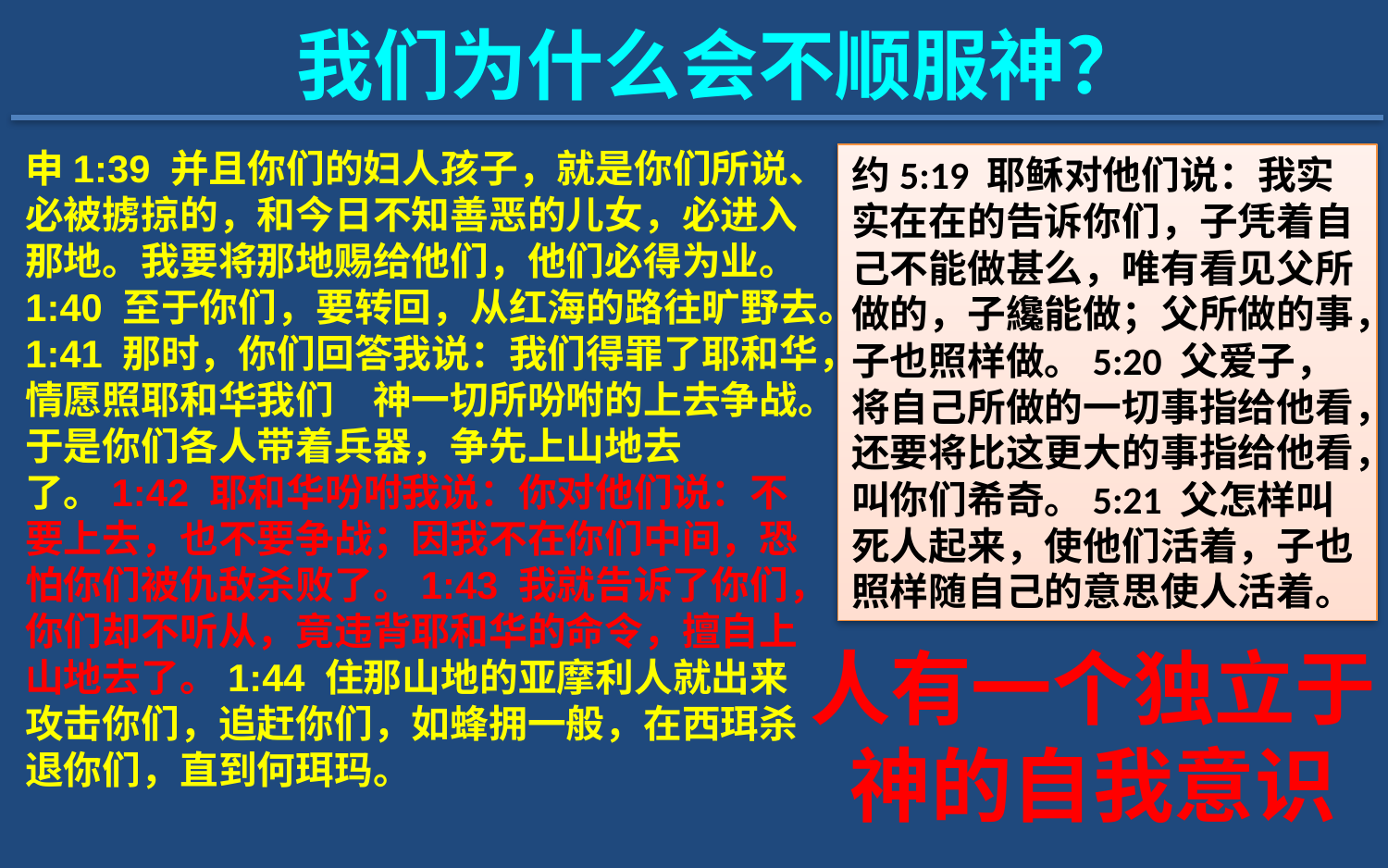

我们为什么会不顺服神？
申1:39 并且你们的妇人孩子，就是你们所说、必被掳掠的，和今日不知善恶的儿女，必进入那地。我要将那地赐给他们，他们必得为业。 1:40 至于你们，要转回，从红海的路往旷野去。1:41 那时，你们回答我说：我们得罪了耶和华，情愿照耶和华我们　神一切所吩咐的上去争战。于是你们各人带着兵器，争先上山地去了。1:42 耶和华吩咐我说：你对他们说：不要上去，也不要争战；因我不在你们中间，恐怕你们被仇敌杀败了。1:43 我就告诉了你们，你们却不听从，竟违背耶和华的命令，擅自上山地去了。1:44 住那山地的亚摩利人就出来攻击你们，追赶你们，如蜂拥一般，在西珥杀退你们，直到何珥玛。
约5:19 耶稣对他们说：我实实在在的告诉你们，子凭着自己不能做甚么，唯有看见父所做的，子纔能做；父所做的事，子也照样做。5:20 父爱子，将自己所做的一切事指给他看，还要将比这更大的事指给他看，叫你们希奇。5:21 父怎样叫死人起来，使他们活着，子也照样随自己的意思使人活着。
人有一个独立于神的自我意识